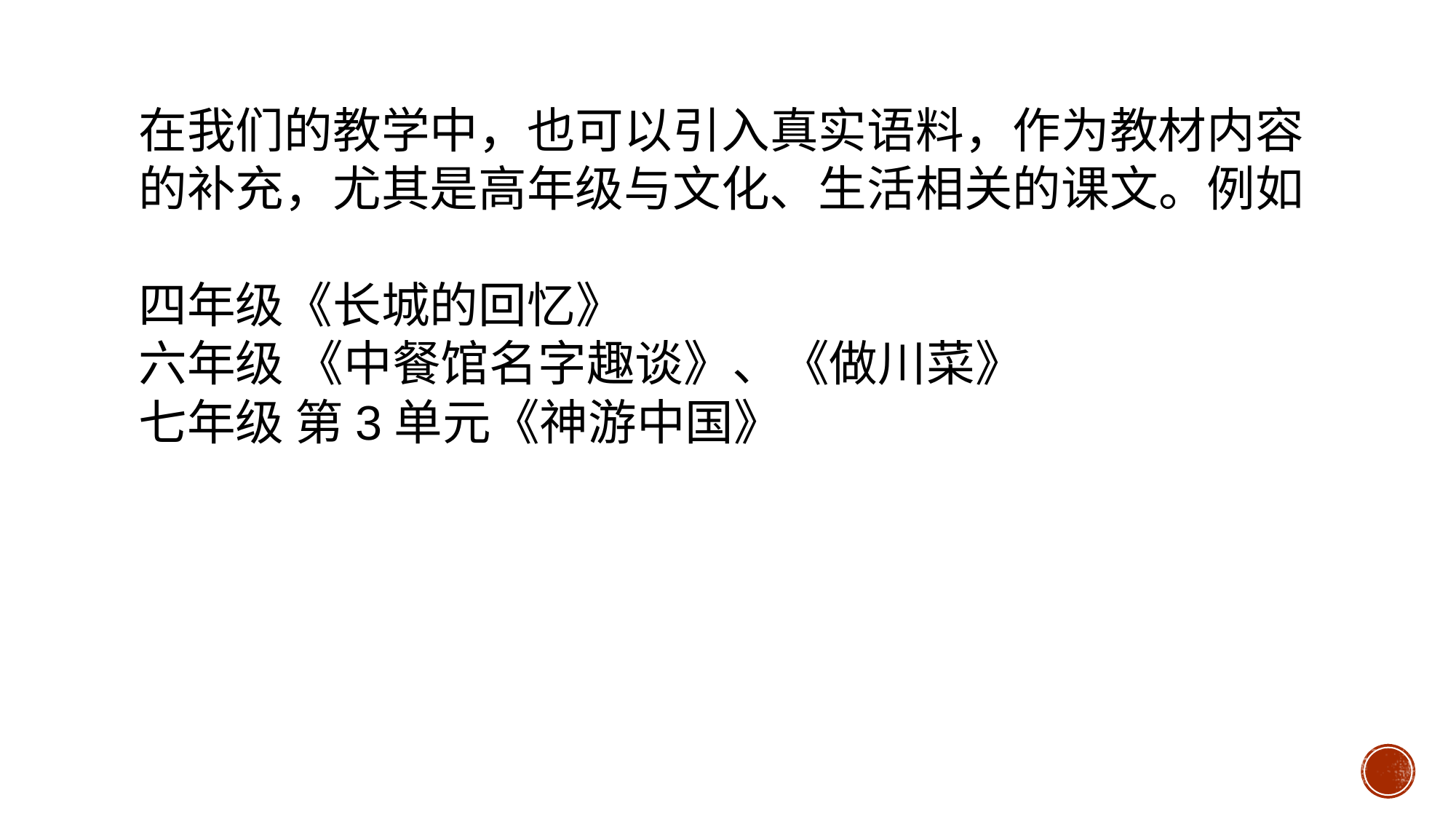

在我们的教学中，也可以引入真实语料，作为教材内容的补充，尤其是高年级与文化、生活相关的课文。例如

四年级《长城的回忆》
六年级 《中餐馆名字趣谈》、《做川菜》
七年级 第3单元《神游中国》